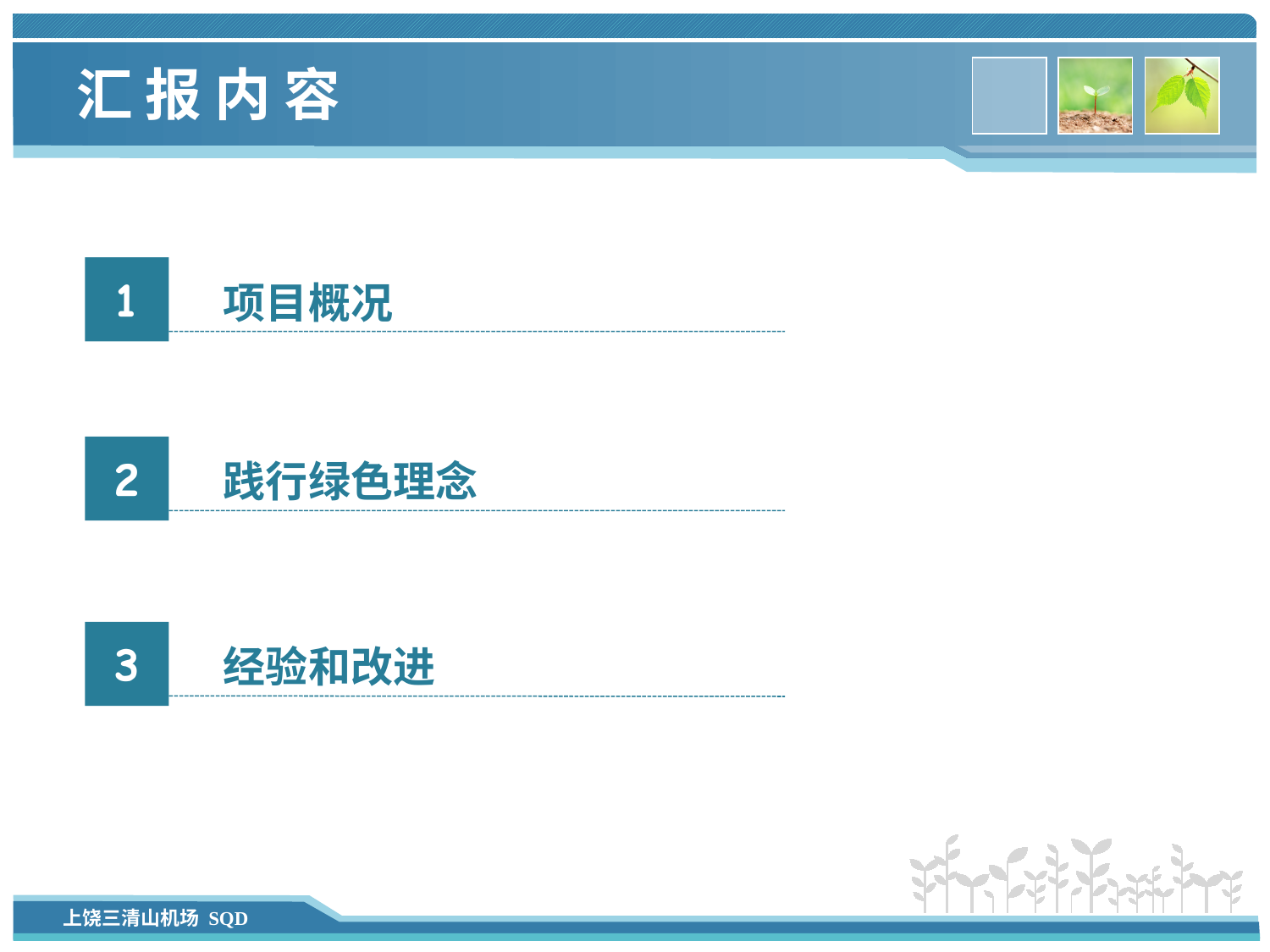

# 汇 报 内 容
1
项目概况

2
践行绿色理念

3
经验和改进